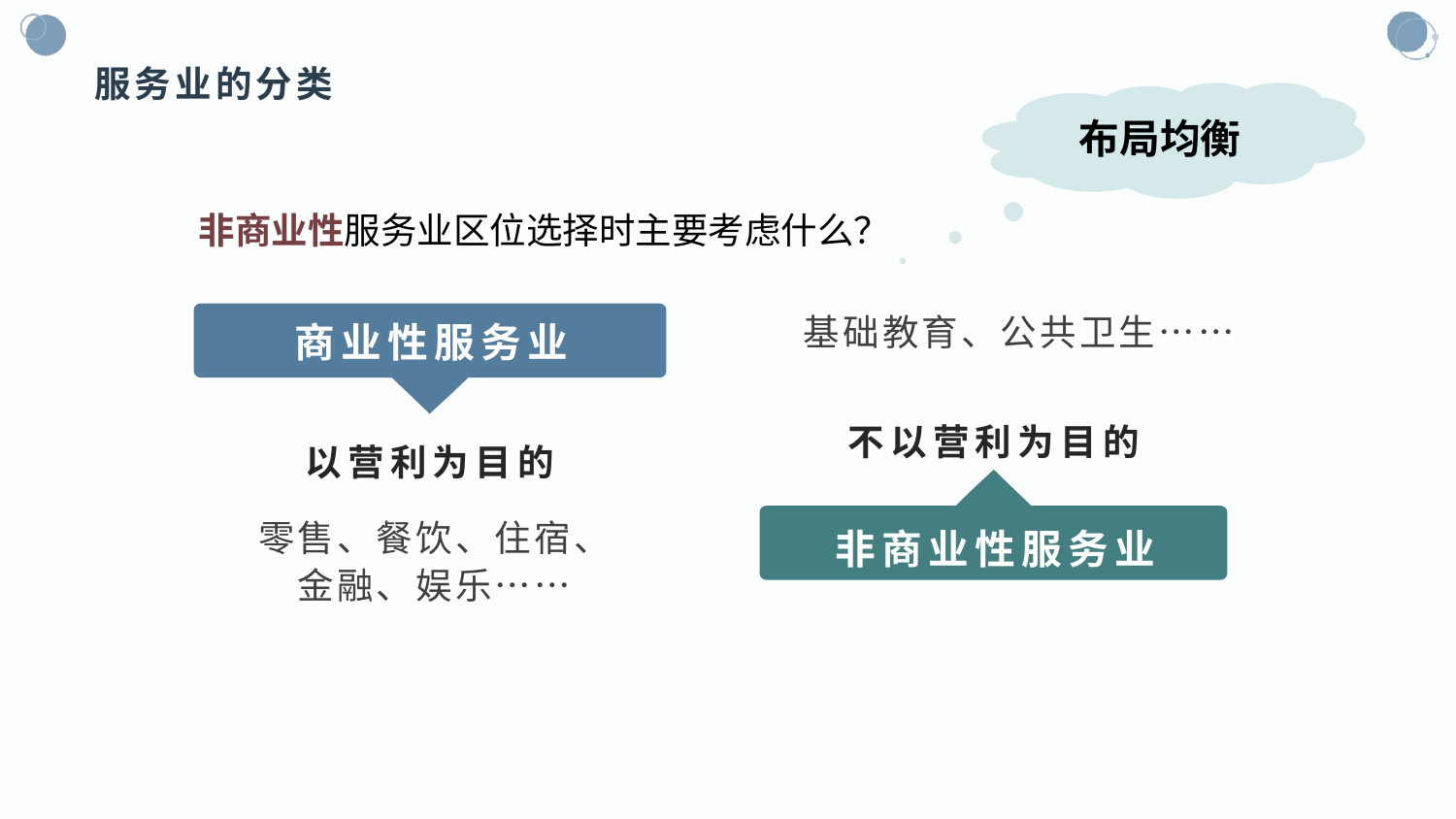

服务业的分类
布局均衡
非商业性服务业区位选择时主要考虑什么？
商业性服务业

基础教育、公共卫生……
不以营利为目的
以营利为目的

非商业性服务业
零售、餐饮、住宿、
金融、娱乐……